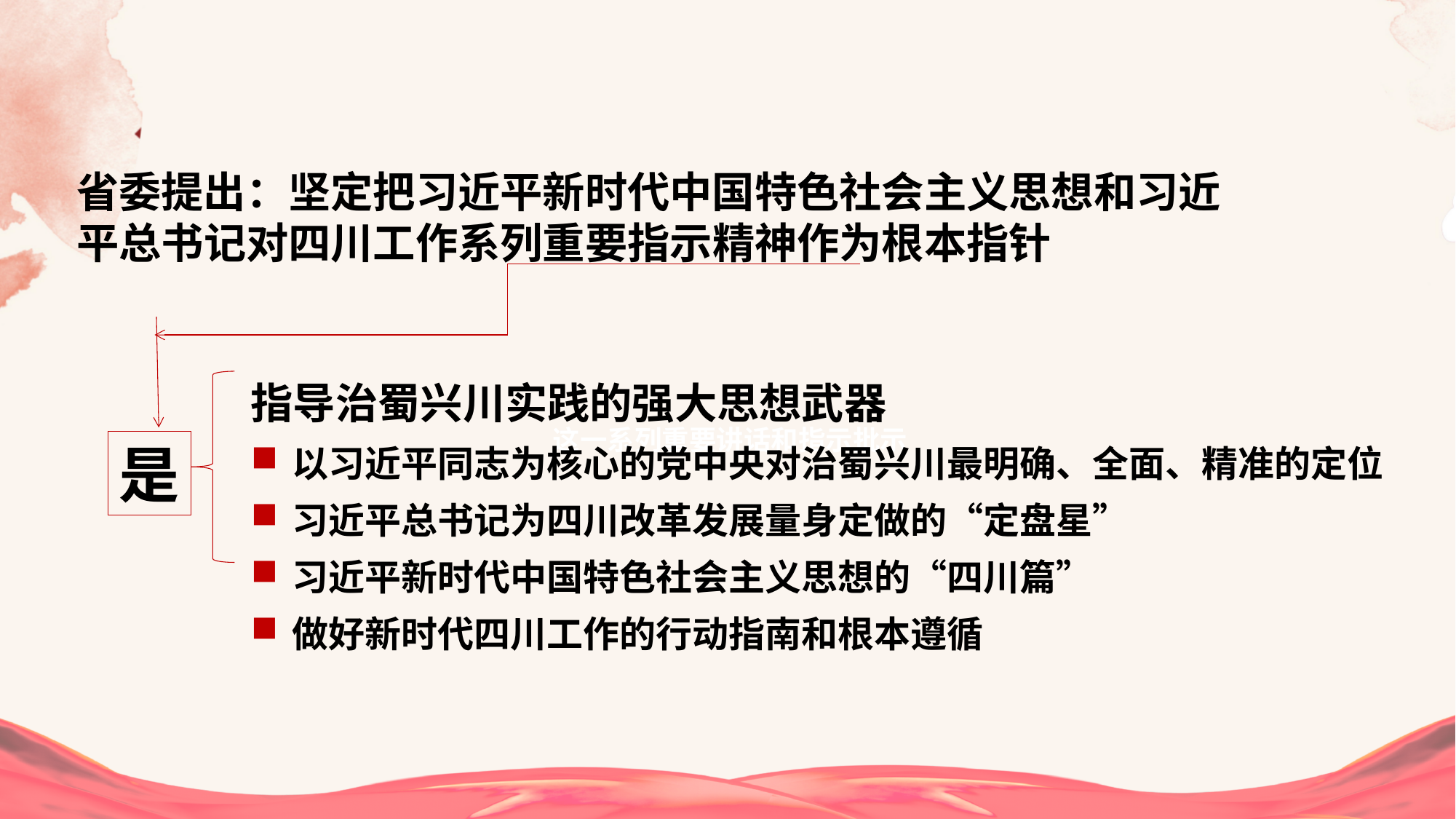

省委提出：坚定把习近平新时代中国特色社会主义思想和习近平总书记对四川工作系列重要指示精神作为根本指针
指导治蜀兴川实践的强大思想武器
以习近平同志为核心的党中央对治蜀兴川最明确、全面、精准的定位
习近平总书记为四川改革发展量身定做的“定盘星”
习近平新时代中国特色社会主义思想的“四川篇”
做好新时代四川工作的行动指南和根本遵循

这一系列重要讲话和指示批示
是